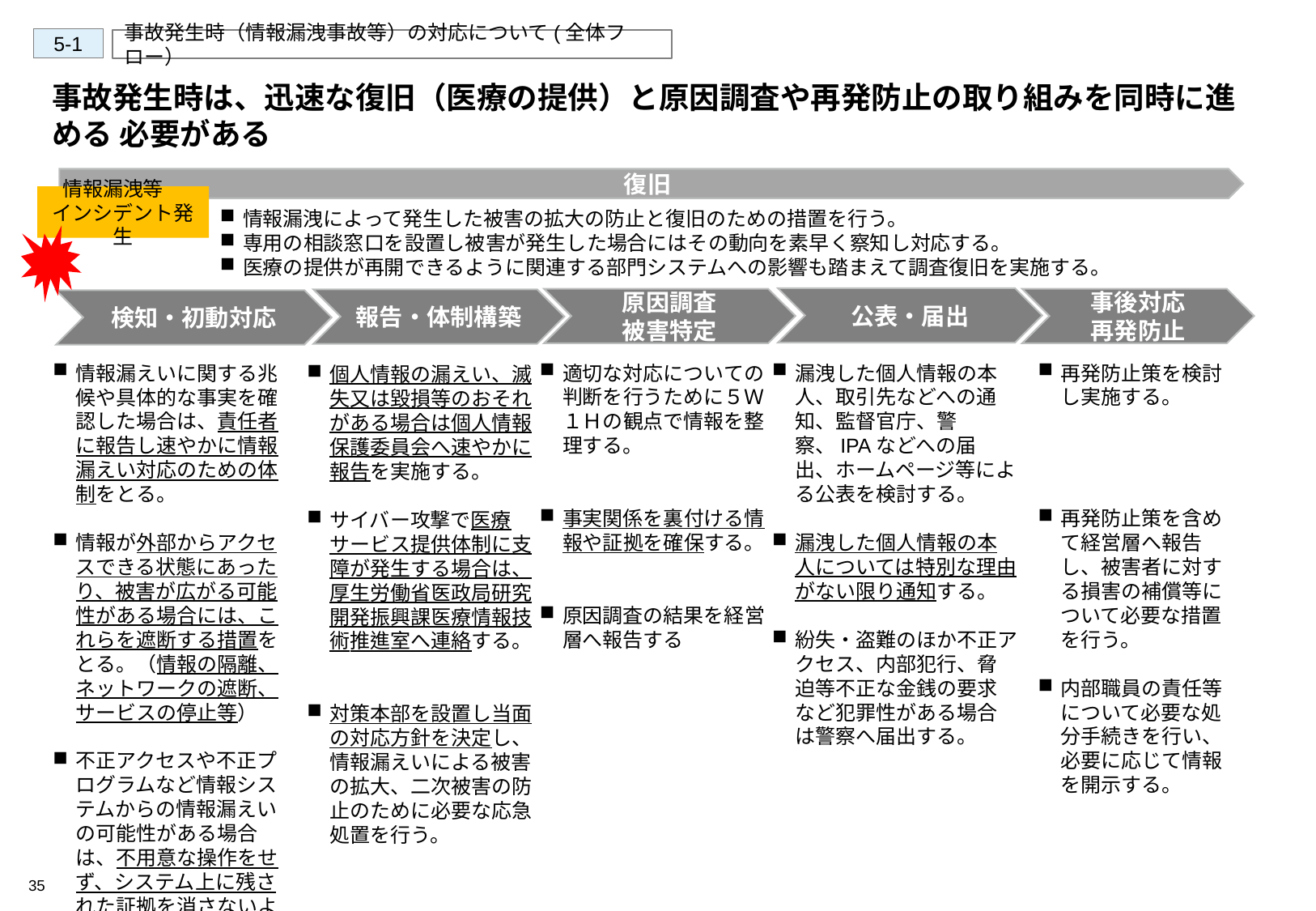

5-1
事故発生時（情報漏洩事故等）の対応について(全体フロー）
事故発生時は、迅速な復旧（医療の提供）と原因調査や再発防止の取り組みを同時に進める 必要がある
復旧
情報漏洩等
インシデント発生
情報漏洩によって発生した被害の拡大の防止と復旧のための措置を行う。
専用の相談窓口を設置し被害が発生した場合にはその動向を素早く察知し対応する。
医療の提供が再開できるように関連する部門システムへの影響も踏まえて調査復旧を実施する。

公表・届出
原因調査
被害特定
事後対応
再発防止
報告・体制構築
検知・初動対応
情報漏えいに関する兆候や具体的な事実を確認した場合は、責任者に報告し速やかに情報漏えい対応のための体制をとる。

情報が外部からアクセスできる状態にあったり、被害が広がる可能性がある場合には、これらを遮断する措置をとる。（情報の隔離、ネットワークの遮断、サービスの停止等）

不正アクセスや不正プログラムなど情報システムからの情報漏えいの可能性がある場合は、不用意な操作をせず、システム上に残された証拠を消さないようにする。

適切な対応についての判断を行うために５Ｗ１Ｈの観点で情報を整理する。

事実関係を裏付ける情報や証拠を確保する。

原因調査の結果を経営層へ報告する
漏洩した個人情報の本人、取引先などへの通知、監督官庁、警察、IPAなどへの届出、ホームページ等による公表を検討する。

漏洩した個人情報の本人については特別な理由がない限り通知する。

紛失・盗難のほか不正アクセス、内部犯行、脅迫等不正な金銭の要求など犯罪性がある場合は警察へ届出する。

再発防止策を検討し実施する。

再発防止策を含めて経営層へ報告し、被害者に対する損害の補償等について必要な措置を行う。

内部職員の責任等について必要な処分手続きを行い、必要に応じて情報を開示する。
個人情報の漏えい、滅失又は毀損等のおそれがある場合は個人情報保護委員会へ速やかに報告を実施する。

サイバー攻撃で医療サービス提供体制に支障が発生する場合は、厚生労働省医政局研究開発振興課医療情報技術推進室へ連絡する。

対策本部を設置し当面の対応方針を決定し、情報漏えいによる被害の拡大、二次被害の防止のために必要な応急処置を行う。

35